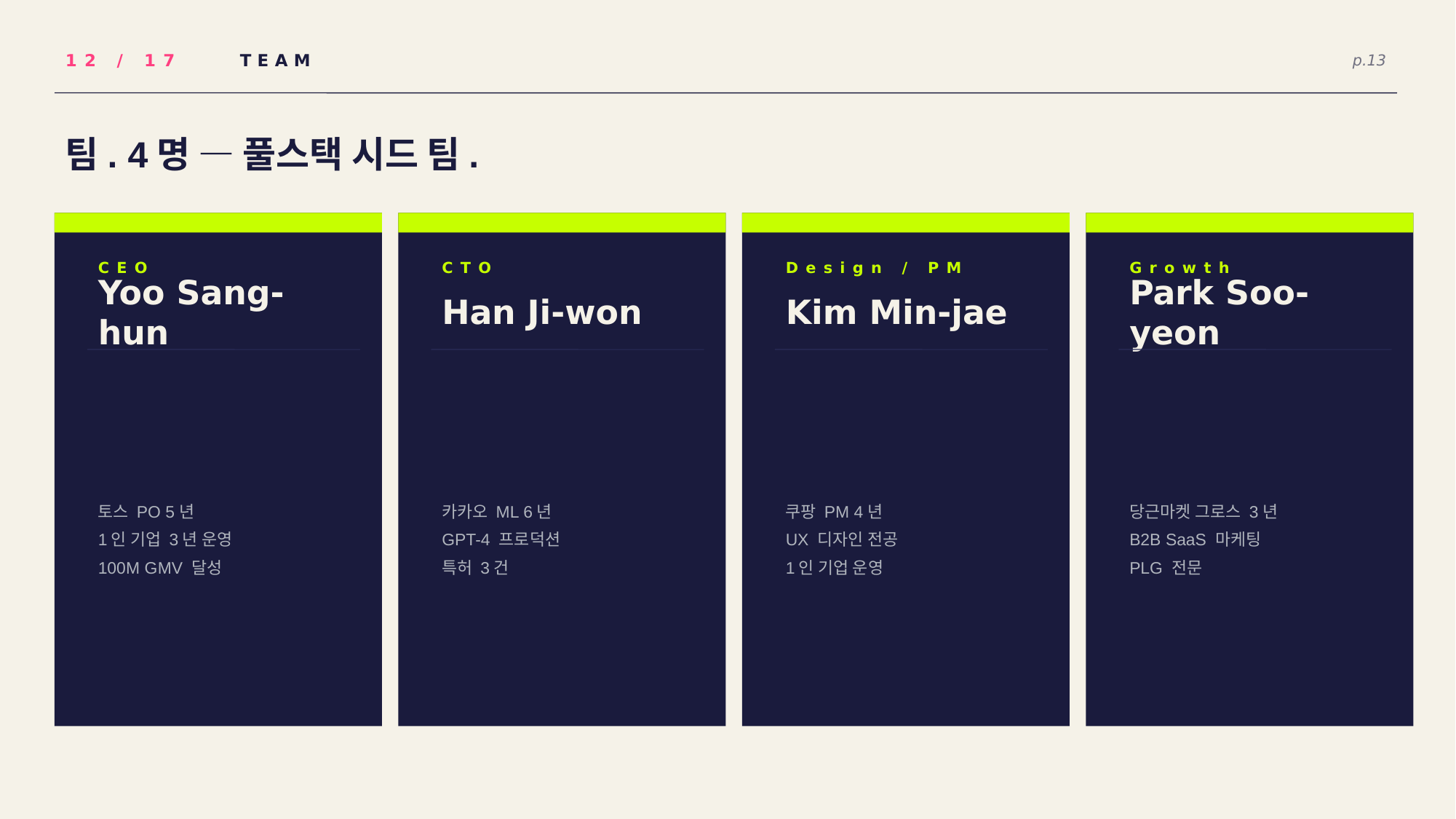

12 / 17
TEAM
p.13

팀. 4명 — 풀스택 시드 팀.

CEO
CTO
Design / PM
Growth
Yoo Sang-hun
Han Ji-won
Kim Min-jae
Park Soo-yeon

토스 PO 5년
1인 기업 3년 운영
100M GMV 달성
카카오 ML 6년
GPT-4 프로덕션
특허 3건
쿠팡 PM 4년
UX 디자인 전공
1인 기업 운영
당근마켓 그로스 3년
B2B SaaS 마케팅
PLG 전문